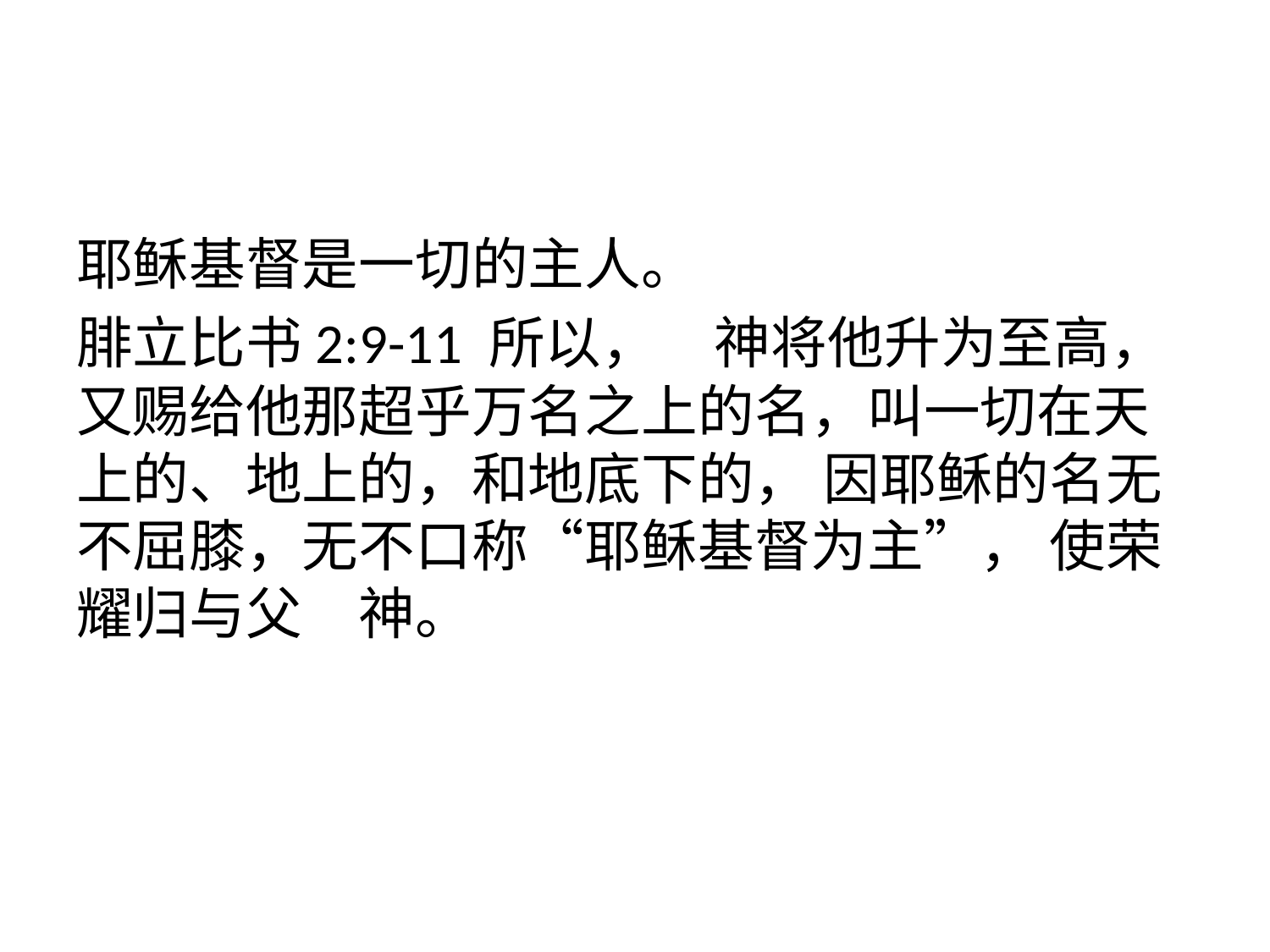

#
耶稣基督是一切的主人。
腓立比书2:9-11 所以，　神将他升为至高， 又赐给他那超乎万名之上的名，叫一切在天上的、地上的，和地底下的， 因耶稣的名无不屈膝，无不口称“耶稣基督为主”， 使荣耀归与父　神。